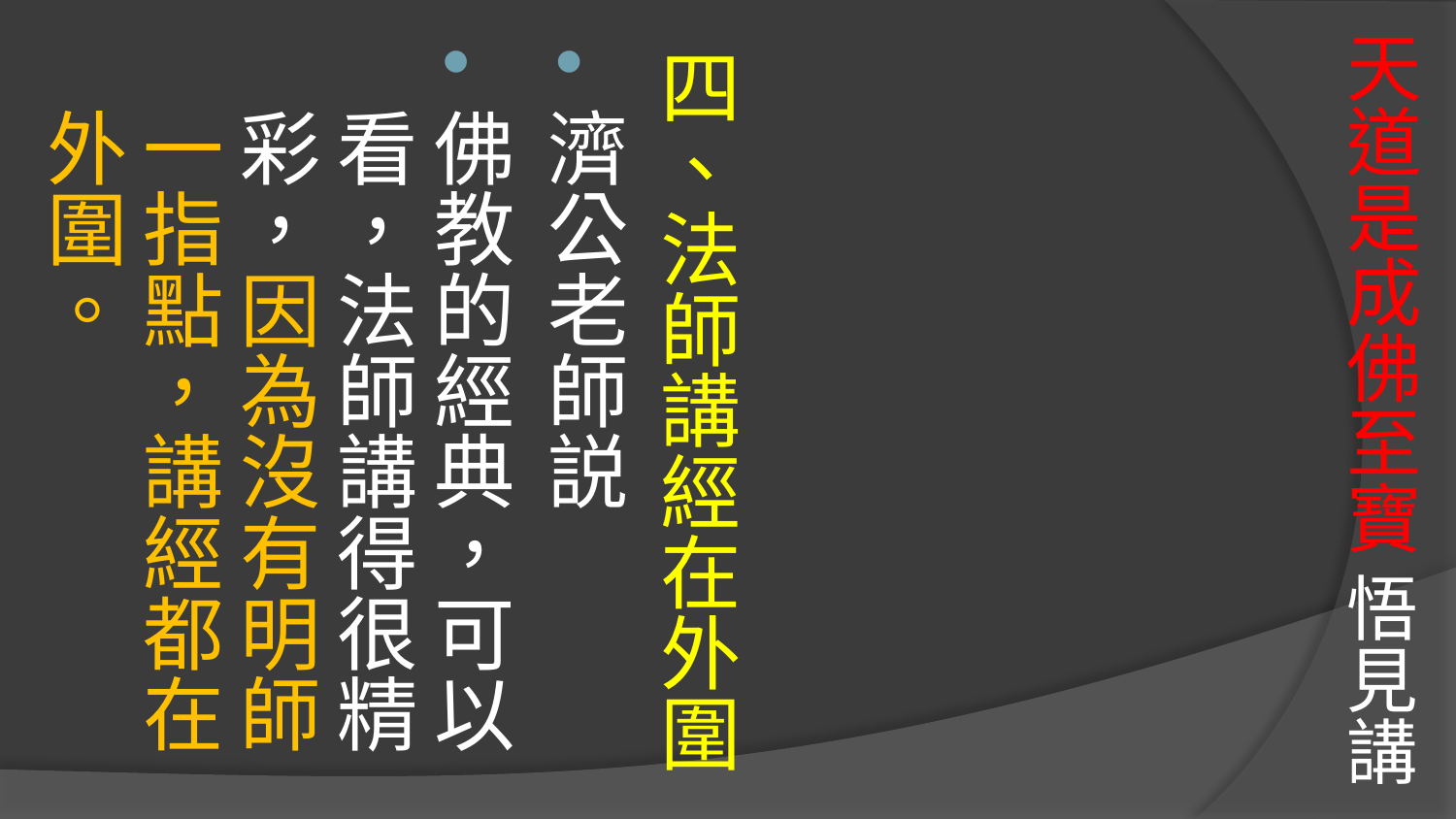

# 天道是成佛至寶 悟見講
四、法師講經在外圍
濟公老師説
佛教的經典，可以看，法師講得很精彩，因為沒有明師一指點，講經都在外圍。